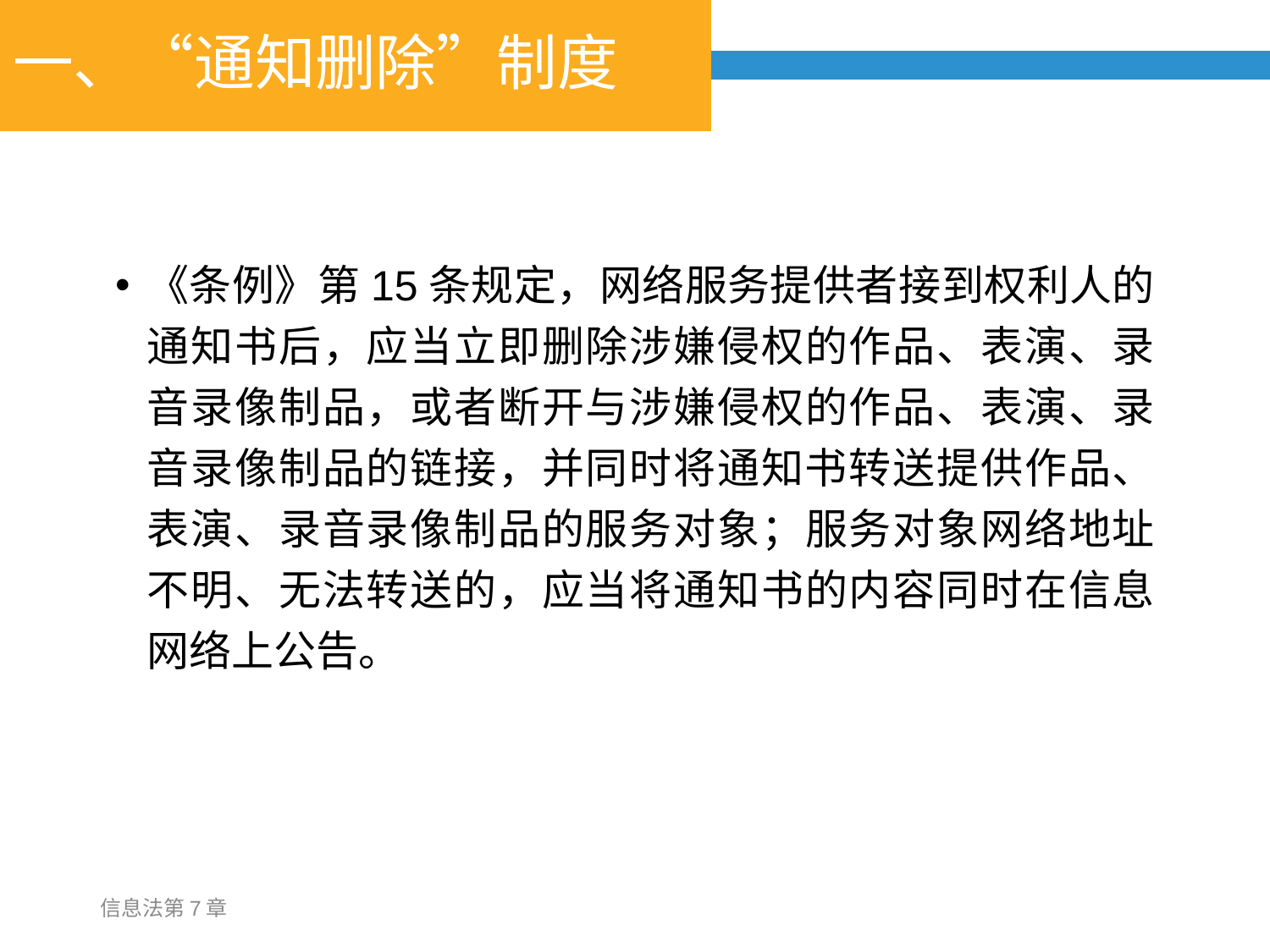

# 一、“通知删除”制度
《条例》第15条规定，网络服务提供者接到权利人的通知书后，应当立即删除涉嫌侵权的作品、表演、录音录像制品，或者断开与涉嫌侵权的作品、表演、录音录像制品的链接，并同时将通知书转送提供作品、表演、录音录像制品的服务对象；服务对象网络地址不明、无法转送的，应当将通知书的内容同时在信息网络上公告。

信息法第7章